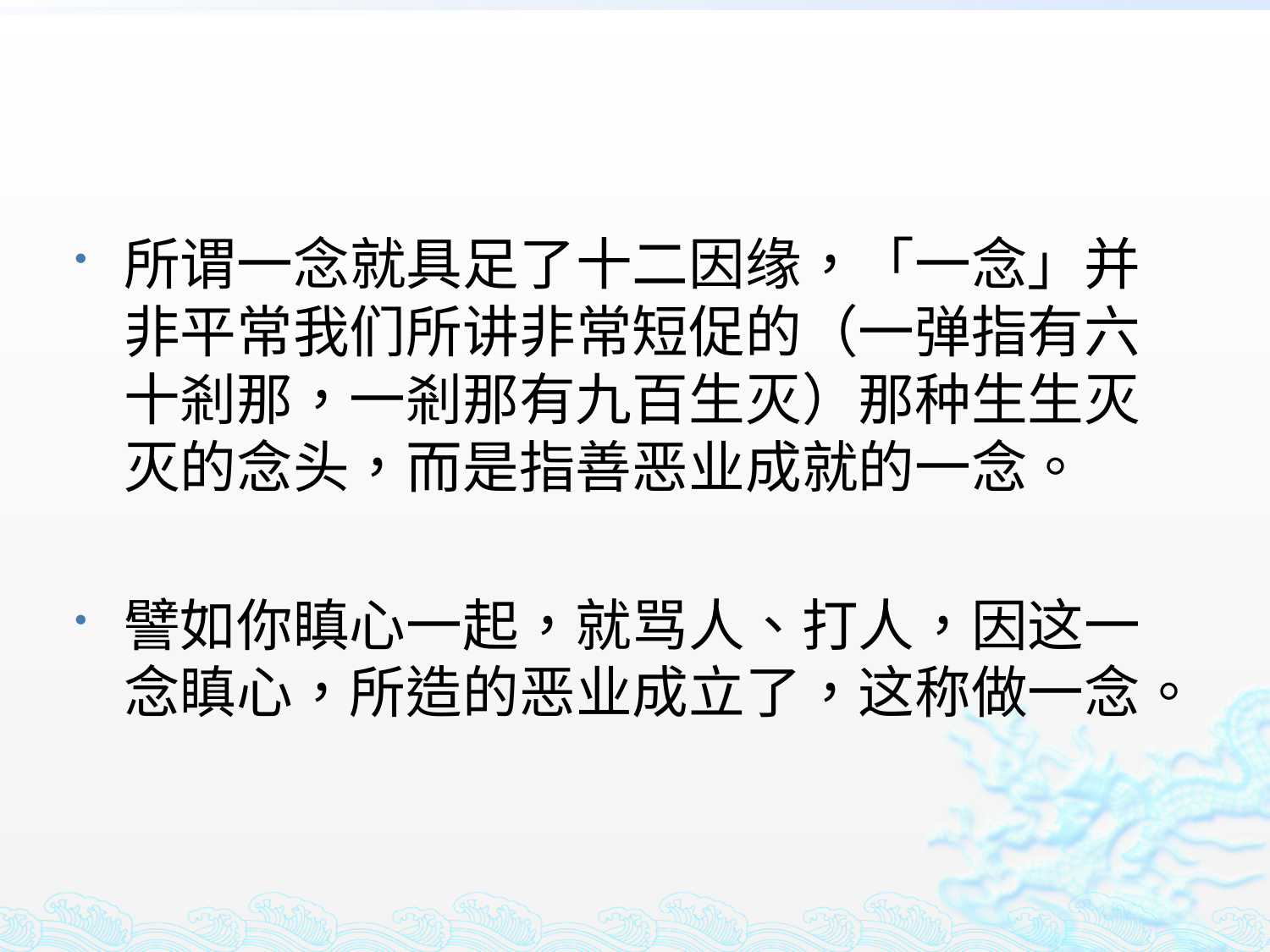

所谓一念就具足了十二因缘，「一念」并非平常我们所讲非常短促的（一弹指有六十剎那，一剎那有九百生灭）那种生生灭灭的念头，而是指善恶业成就的一念。

譬如你瞋心一起，就骂人、打人，因这一念瞋心，所造的恶业成立了，这称做一念。